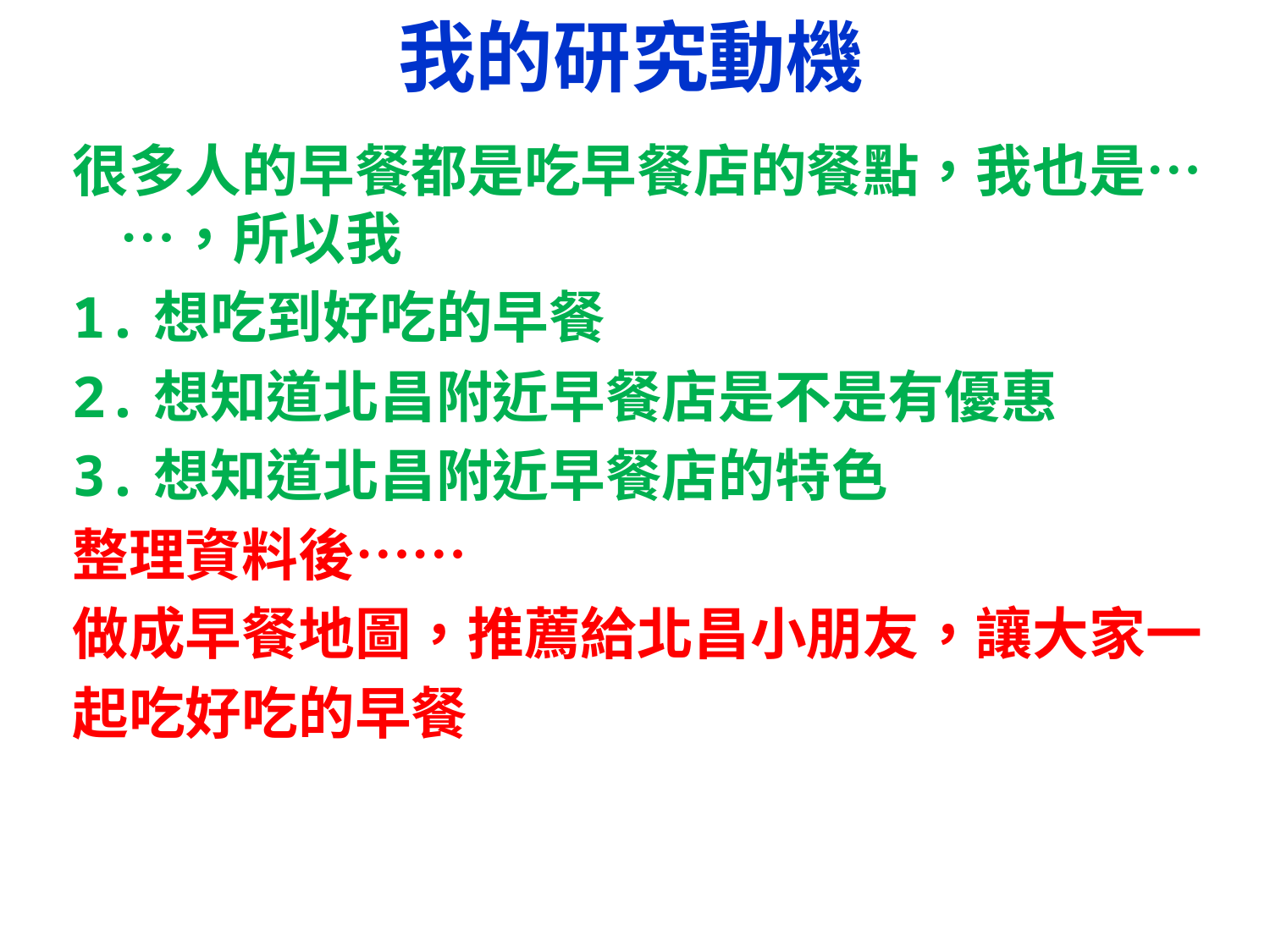

# 我的研究動機
很多人的早餐都是吃早餐店的餐點，我也是……，所以我
1.想吃到好吃的早餐
2.想知道北昌附近早餐店是不是有優惠
3.想知道北昌附近早餐店的特色
整理資料後……
做成早餐地圖，推薦給北昌小朋友，讓大家一
起吃好吃的早餐